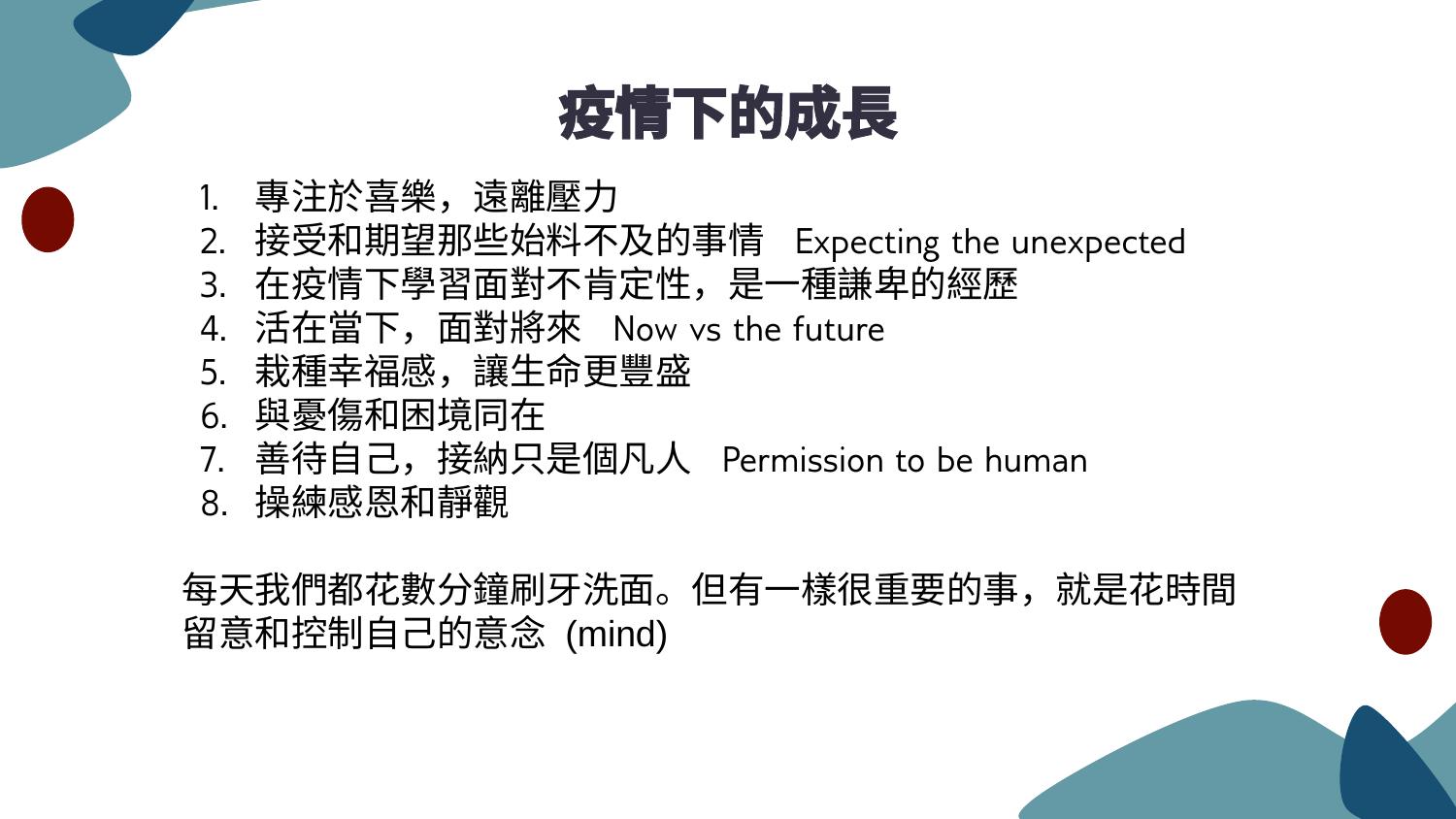

疫情下的成長
專注於喜樂，遠離壓力
接受和期望那些始料不及的事情  Expecting the unexpected
在疫情下學習面對不肯定性，是一種謙卑的經歷
活在當下，面對將來  Now vs the future
栽種幸福感，讓生命更豐盛
與憂傷和困境同在
善待自己，接納只是個凡人  Permission to be human
操練感恩和靜觀

每天我們都花數分鐘刷牙洗面。但有一樣很重要的事，就是花時間留意和控制自己的意念 (mind)